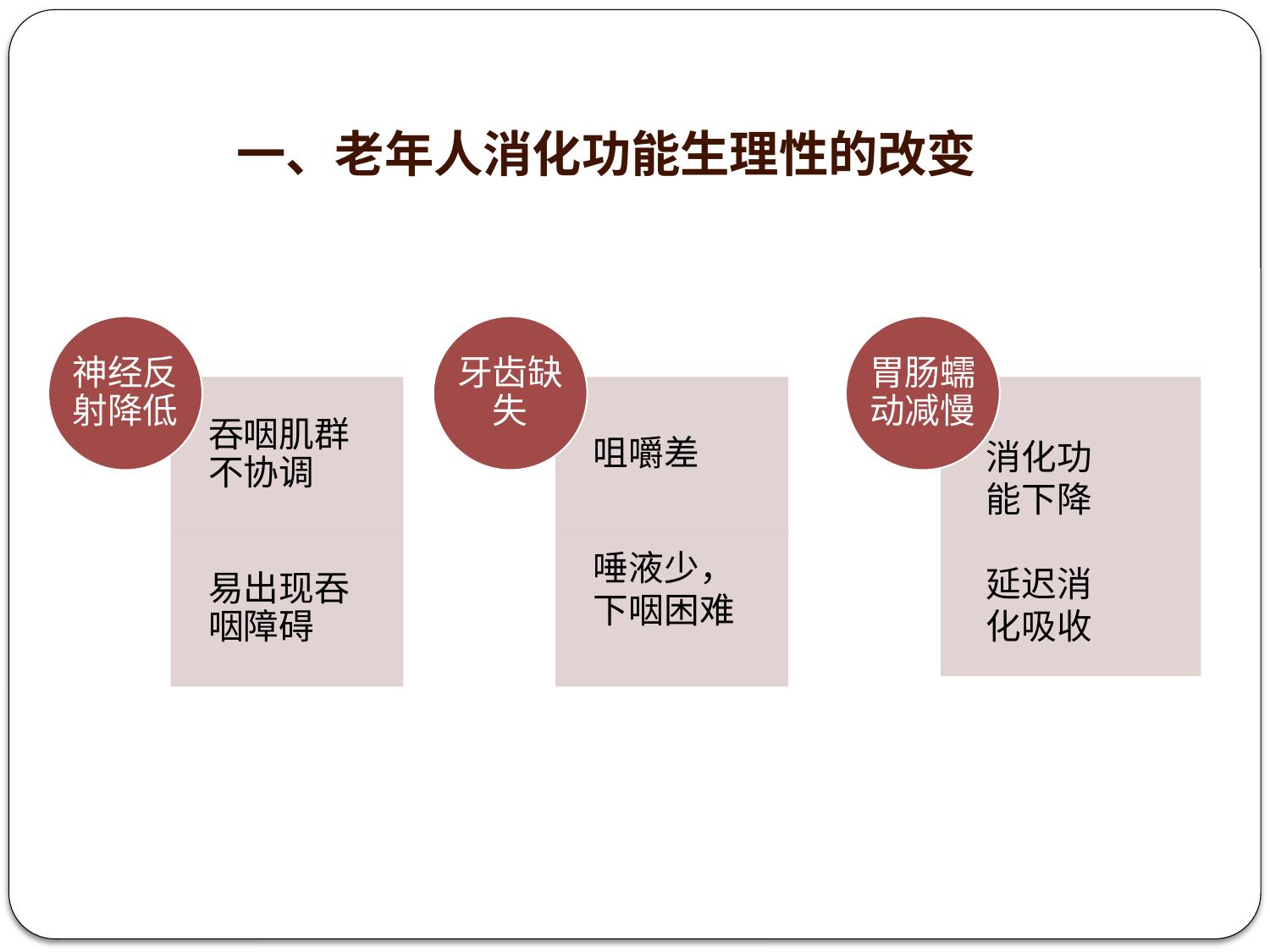

一、老年人消化功能生理性的改变
吞咽肌群不协调
易出现吞咽障碍
神经反射降低
咀嚼差
唾液少，下咽困难

牙齿缺失

胃肠蠕动减慢

消化功能下降

延迟消化吸收